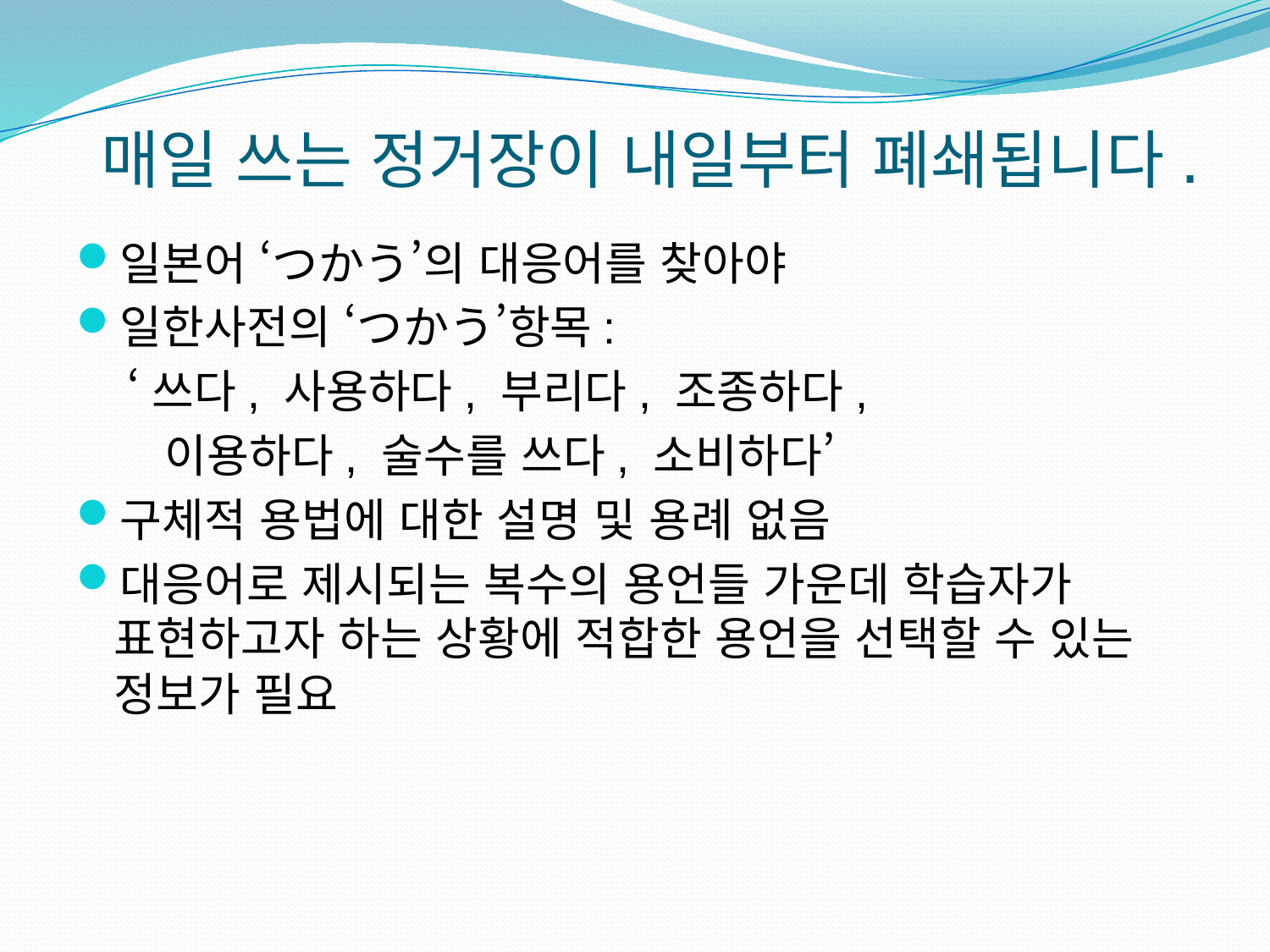

# 매일 쓰는 정거장이 내일부터 폐쇄됩니다.
일본어 ‘つかう’의 대응어를 찾아야
일한사전의 ‘つかう’항목:
    ‘쓰다, 사용하다, 부리다, 조종하다,
      이용하다, 술수를 쓰다, 소비하다’
구체적 용법에 대한 설명 및 용례 없음
대응어로 제시되는 복수의 용언들 가운데 학습자가 표현하고자 하는 상황에 적합한 용언을 선택할 수 있는 정보가 필요